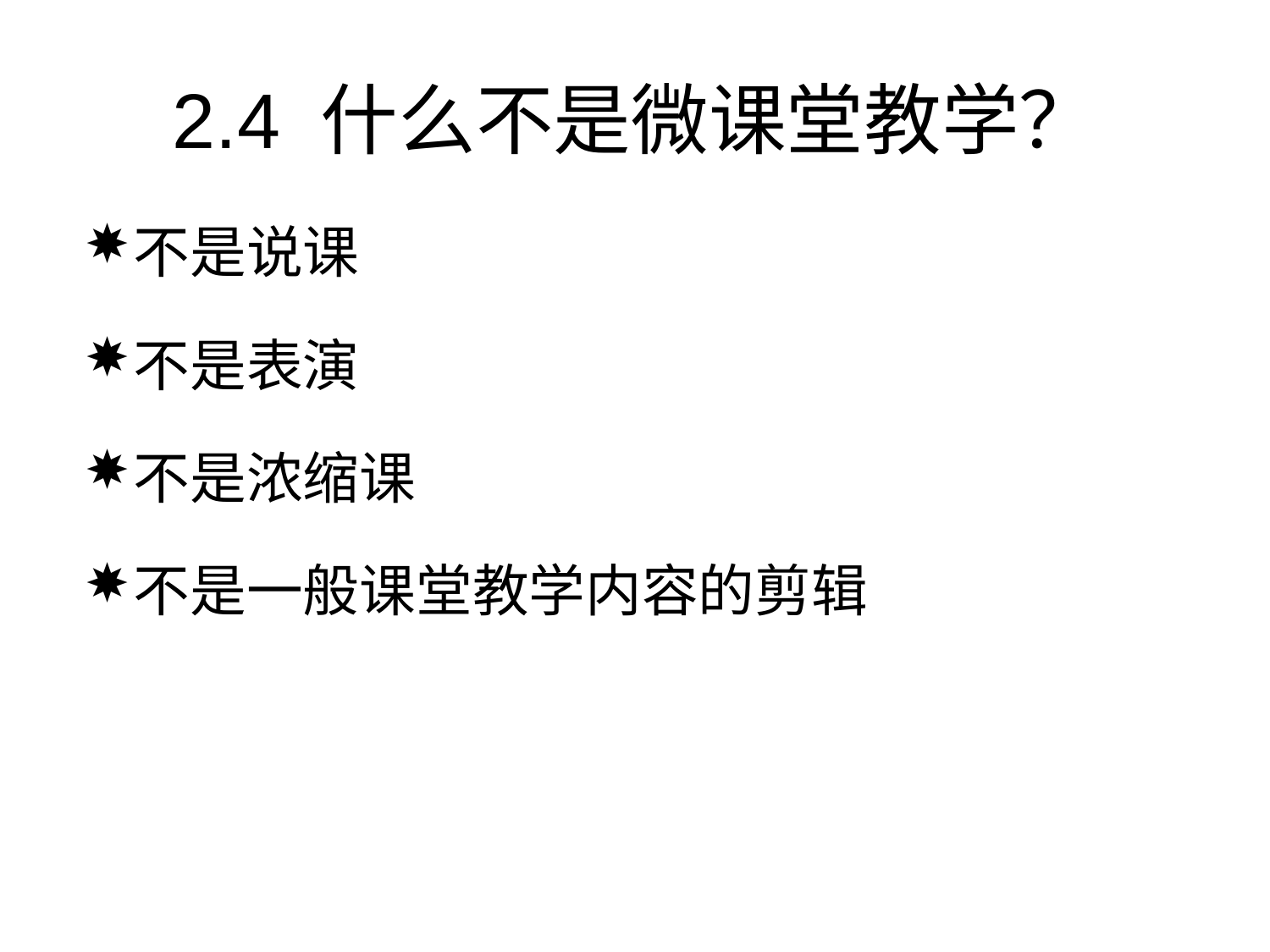

# 2.4 什么不是微课堂教学？
不是说课
不是表演
不是浓缩课
不是一般课堂教学内容的剪辑